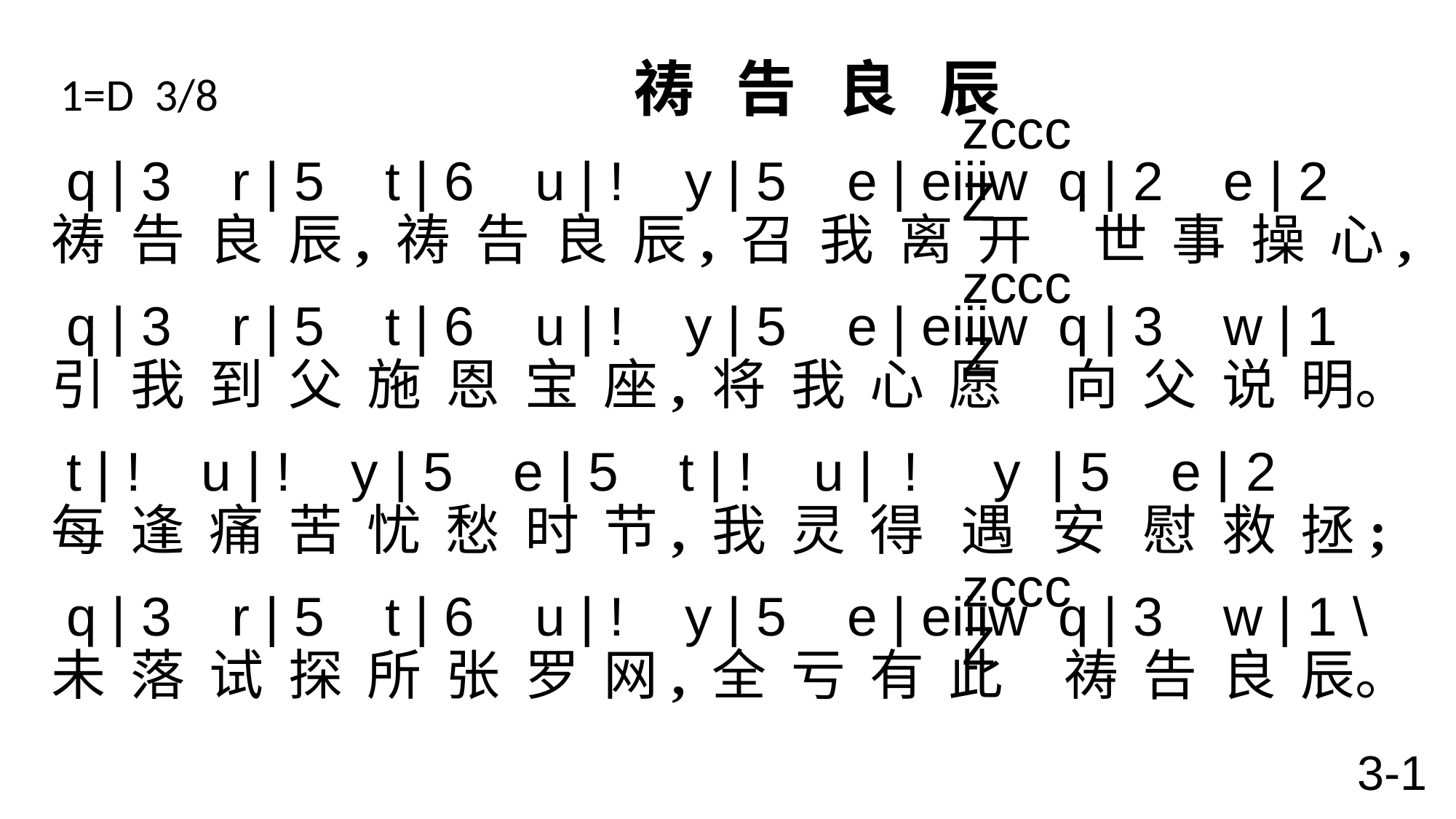

1=D  3/8                                   祷   告   良   辰
zcccZ
 q | 3    r | 5    t | 6    u | !    y | 5    e | eiiiw  q | 2    e | 2
祷  告  良  辰, 祷  告  良  辰, 召  我  离  开     世  事  操  心,
 q | 3    r | 5    t | 6    u | !    y | 5    e | eiiiw  q | 3    w | 1
引  我  到  父  施  恩  宝  座, 将  我  心  愿     向  父  说  明。
 t | !    u | !    y | 5    e | 5    t | !    u |  !     y  | 5    e | 2
每  逢  痛  苦  忧  愁  时  节, 我  灵  得   遇   安   慰  救  拯;
 q | 3    r | 5    t | 6    u | !    y | 5    e | eiiiw  q | 3    w | 1 \
未  落  试  探  所  张  罗  网, 全  亏  有  此     祷  告  良  辰。
zcccZ
zcccZ
3-1